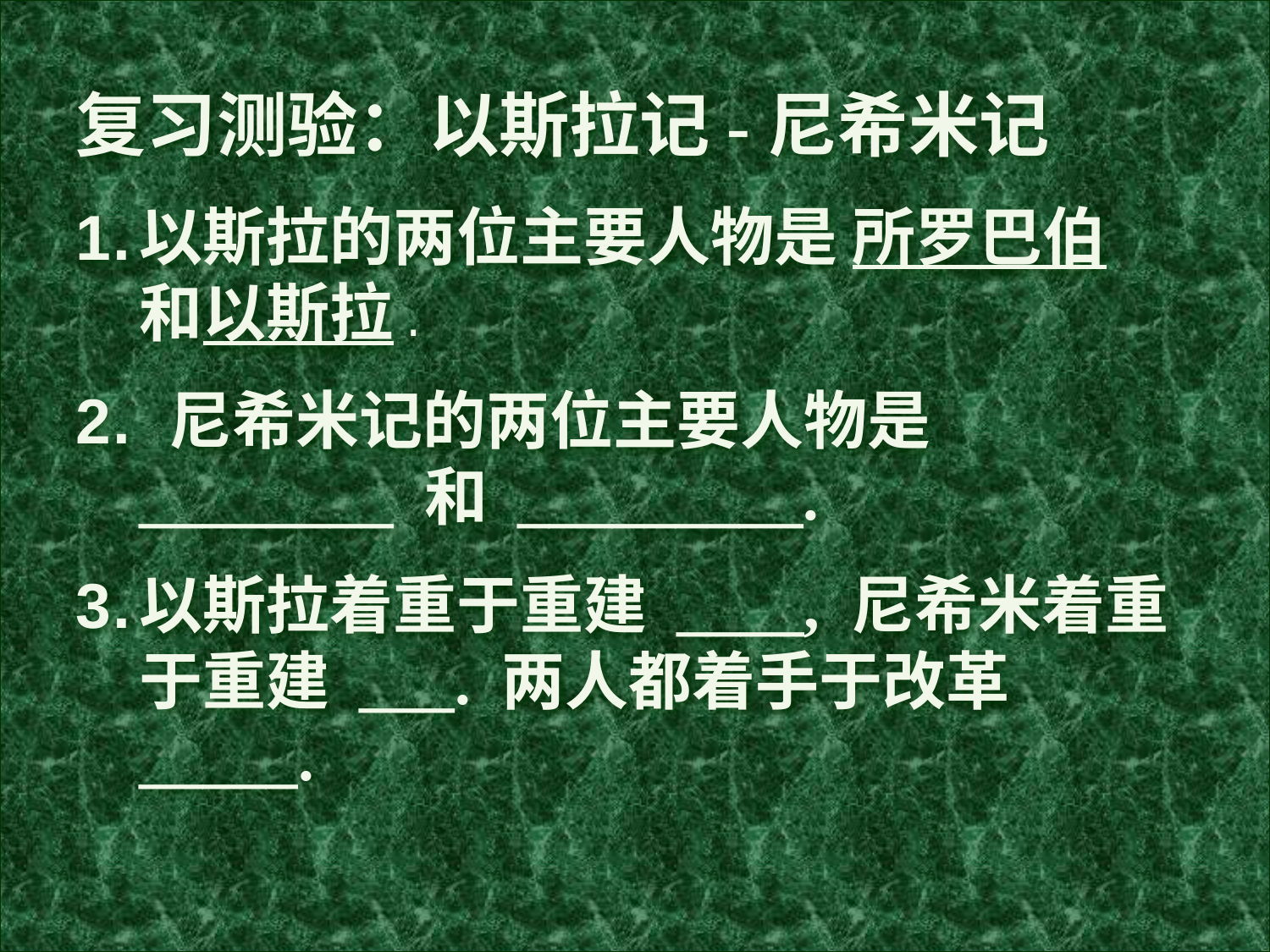

复习测验：以斯拉记-尼希米记
以斯拉的两位主要人物是 所罗巴伯 和以斯拉.
 尼希米记的两位主要人物是________ 和 _________.
以斯拉着重于重建 ____, 尼希米着重于重建 ___. 两人都着手于改革 _____.